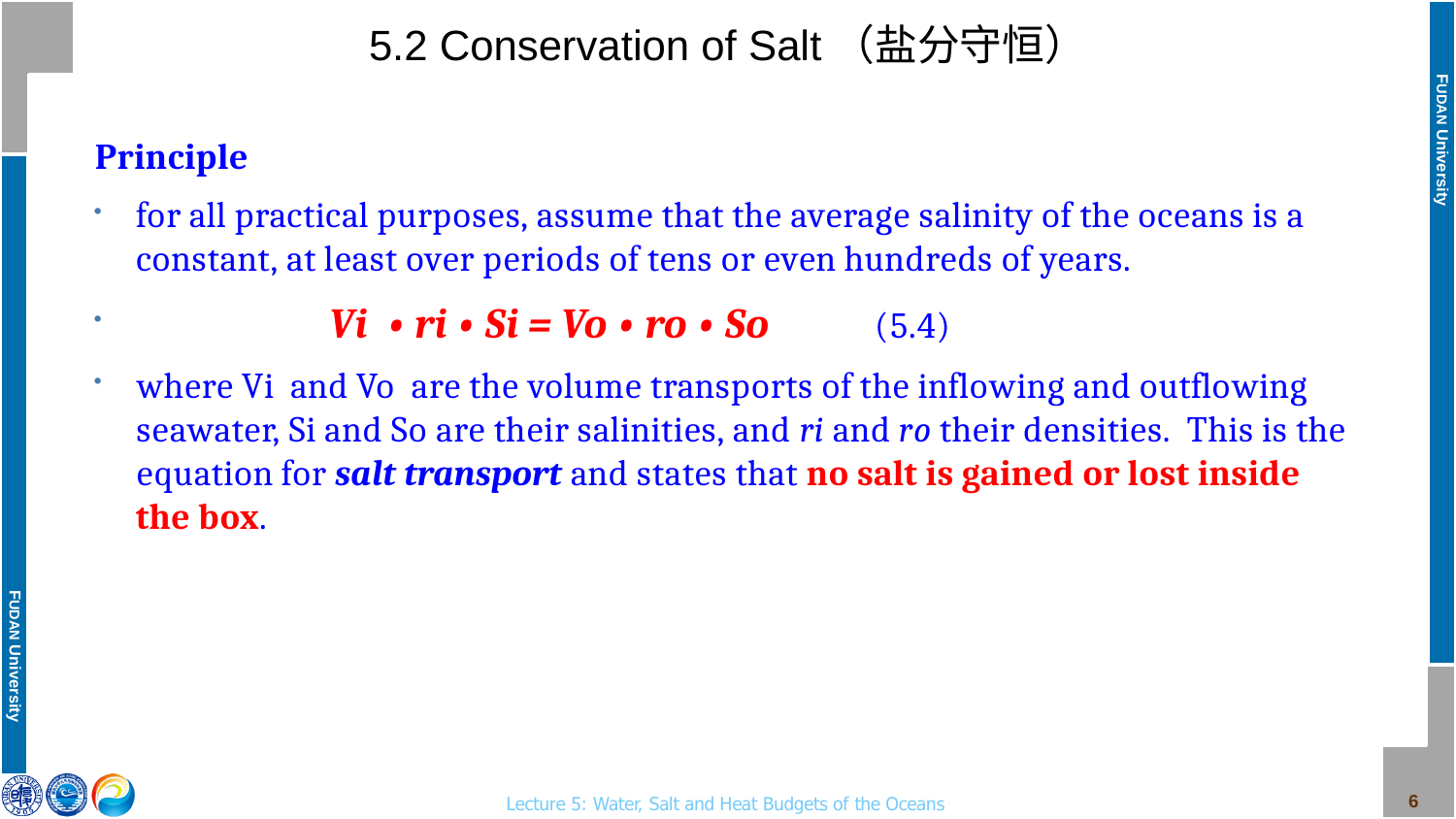

# 5.2 Conservation of Salt（盐分守恒）
Principle
for all practical purposes, assume that the average salinity of the oceans is a constant, at least over periods of tens or even hundreds of years.
                        Vi  • ri • Si = Vo • ro • So             (5.4)
where Vi  and Vo  are the volume transports of the inflowing and outflowing seawater, Si and So are their salinities, and ri and ro their densities.  This is the equation for salt transport and states that no salt is gained or lost inside the box.